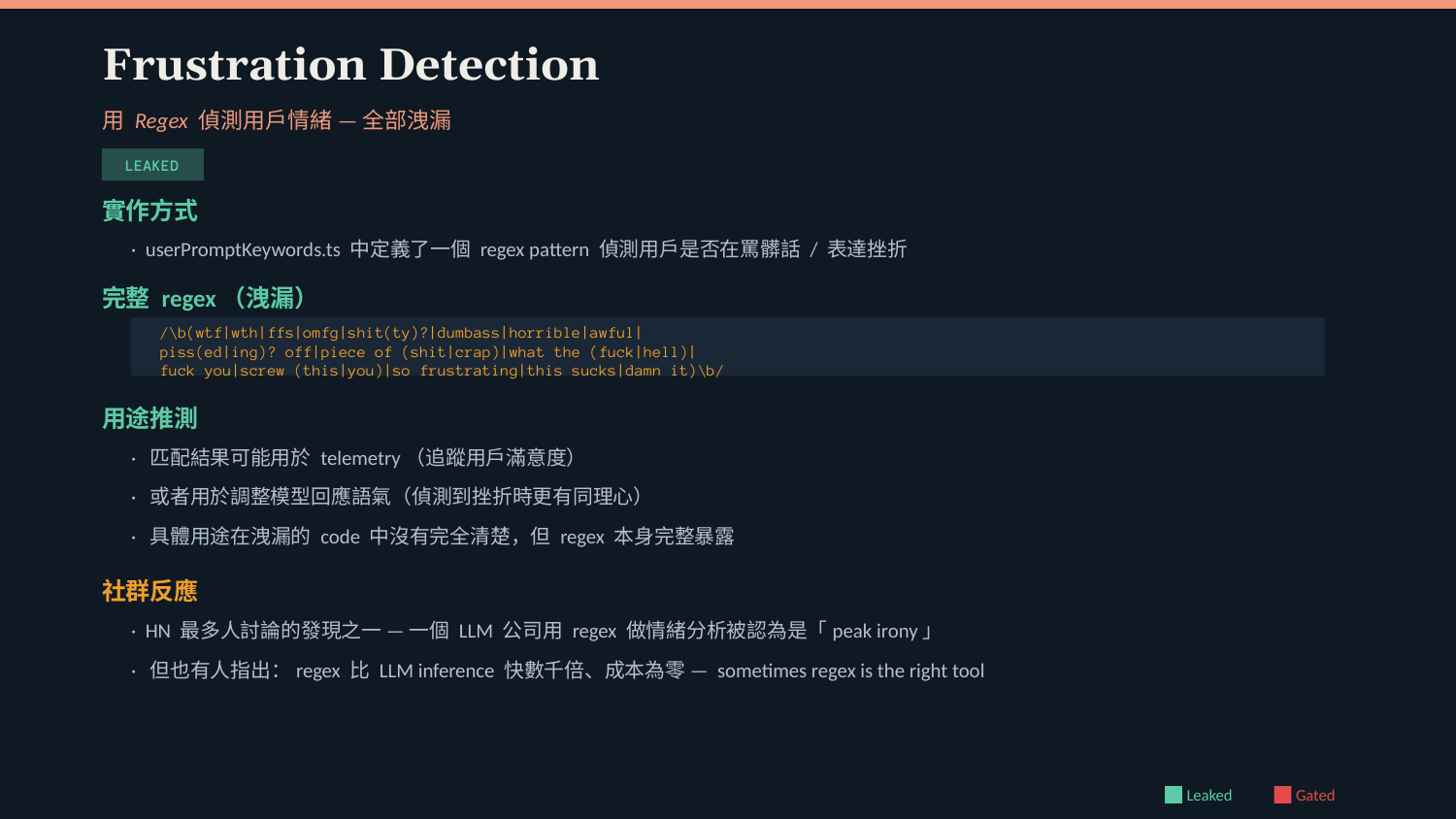

Frustration Detection
用 Regex 偵測用戶情緒 — 全部洩漏

LEAKED
實作方式
·  userPromptKeywords.ts 中定義了一個 regex pattern 偵測用戶是否在罵髒話 / 表達挫折
完整 regex（洩漏）

/\b(wtf|wth|ffs|omfg|shit(ty)?|dumbass|horrible|awful|
piss(ed|ing)? off|piece of (shit|crap)|what the (fuck|hell)|
fuck you|screw (this|you)|so frustrating|this sucks|damn it)\b/
用途推測
·  匹配結果可能用於 telemetry（追蹤用戶滿意度）
·  或者用於調整模型回應語氣（偵測到挫折時更有同理心）
·  具體用途在洩漏的 code 中沒有完全清楚，但 regex 本身完整暴露
社群反應
·  HN 最多人討論的發現之一 — 一個 LLM 公司用 regex 做情緒分析被認為是「peak irony」
·  但也有人指出：regex 比 LLM inference 快數千倍、成本為零 — sometimes regex is the right tool
Leaked
Gated